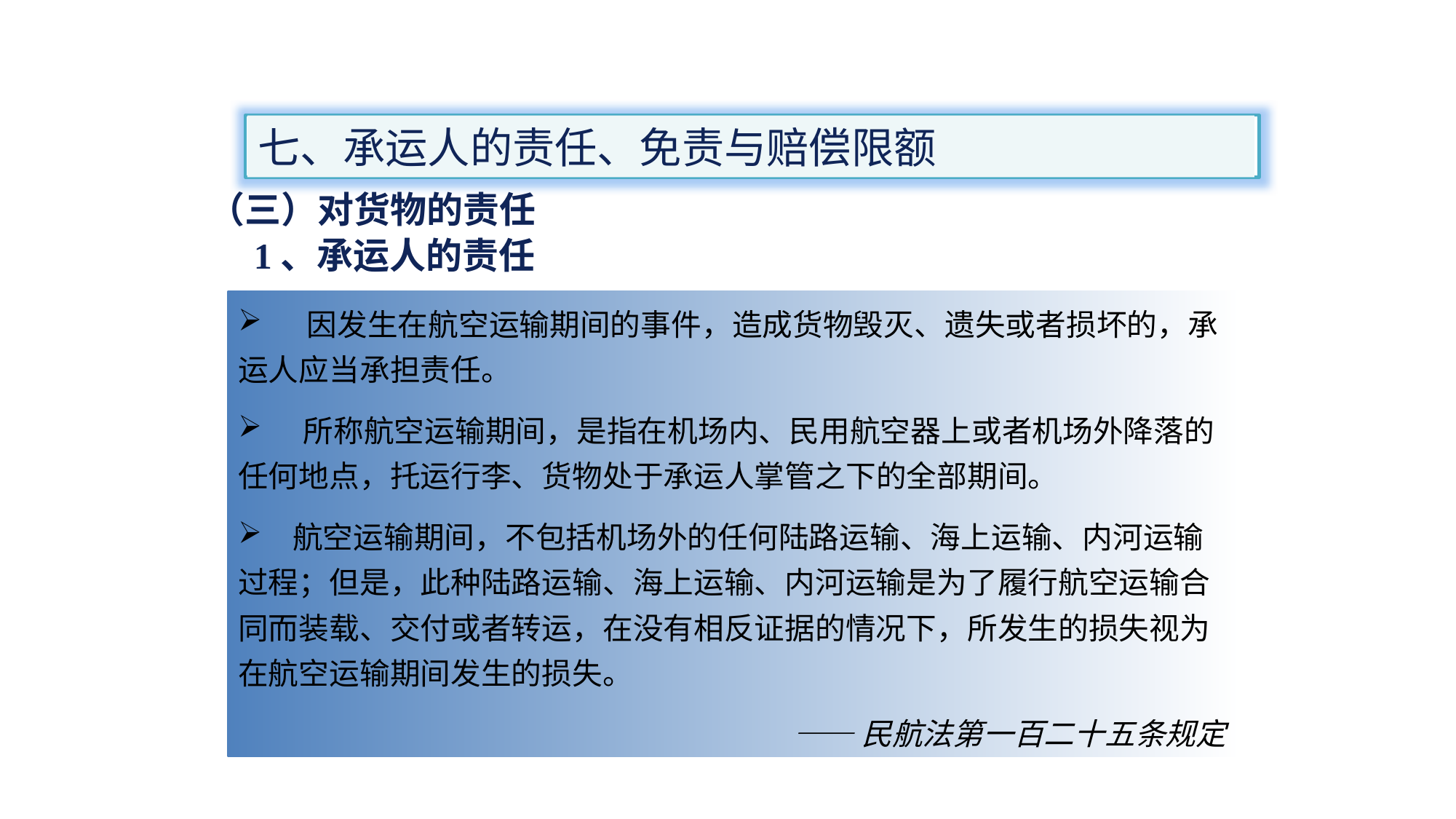

七、承运人的责任、免责与赔偿限额
（三）对货物的责任
     1、承运人的责任
 　因发生在航空运输期间的事件，造成货物毁灭、遗失或者损坏的，承运人应当承担责任。
     所称航空运输期间，是指在机场内、民用航空器上或者机场外降落的任何地点，托运行李、货物处于承运人掌管之下的全部期间。
　航空运输期间，不包括机场外的任何陆路运输、海上运输、内河运输过程；但是，此种陆路运输、海上运输、内河运输是为了履行航空运输合同而装载、交付或者转运，在没有相反证据的情况下，所发生的损失视为在航空运输期间发生的损失。
  ——民航法第一百二十五条规定
49